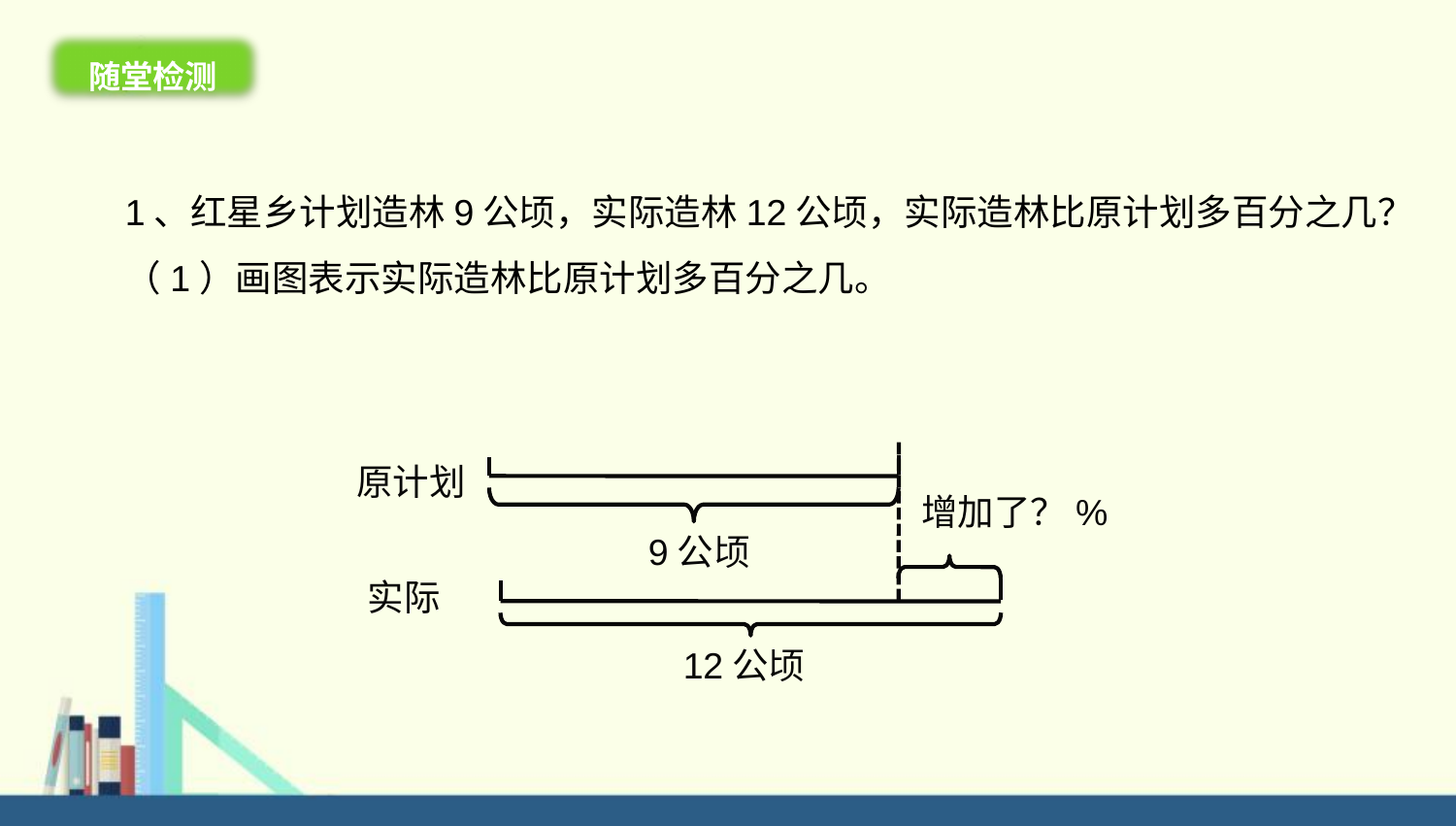

随堂检测
1、红星乡计划造林9公顷，实际造林12公顷，实际造林比原计划多百分之几？
（1）画图表示实际造林比原计划多百分之几。

原计划
增加了？%

9公顷
实际
12公顷